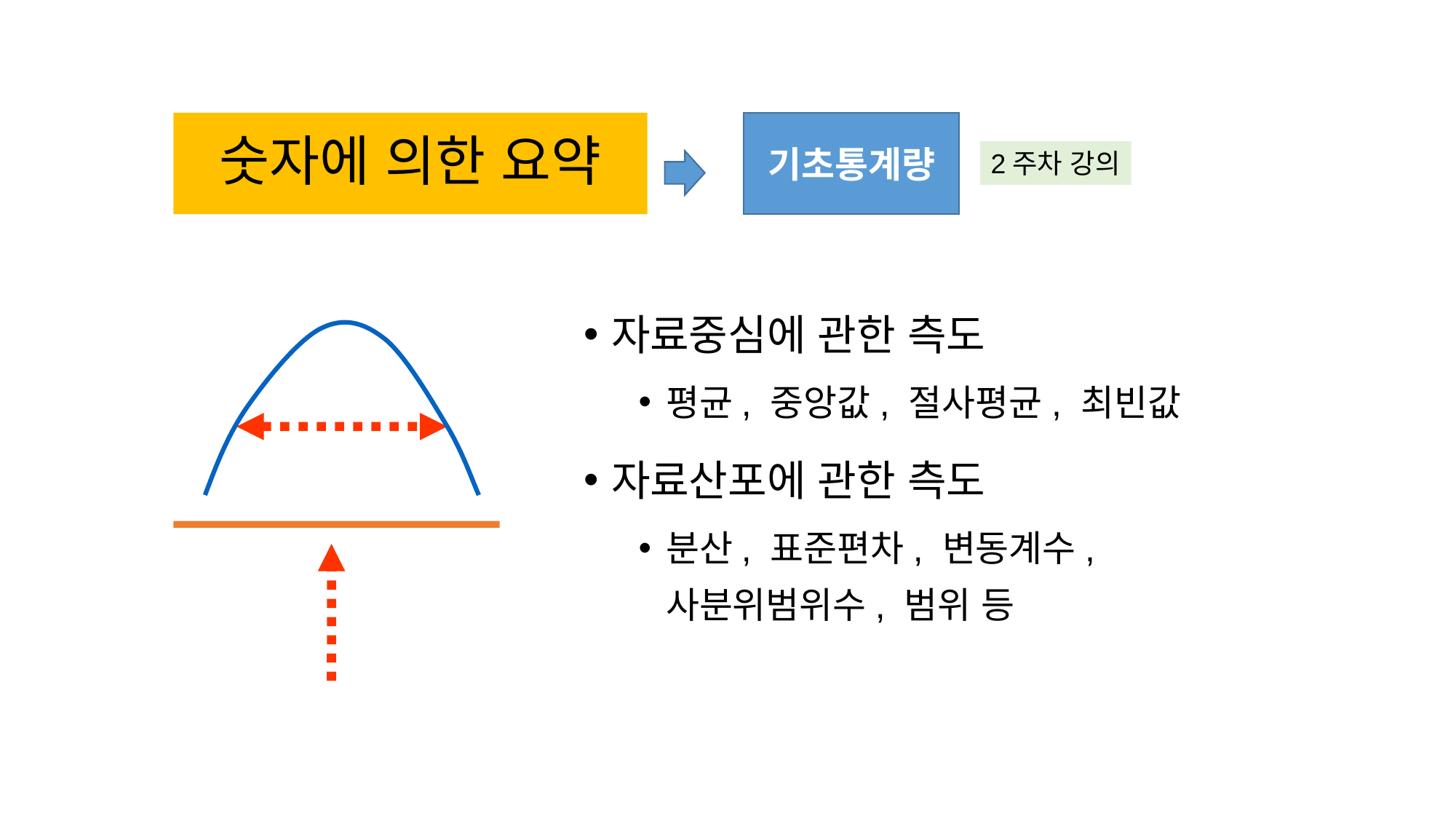

# 숫자에 의한 요약
기초통계량
2주차 강의

자료중심에 관한 측도
평균, 중앙값, 절사평균, 최빈값
자료산포에 관한 측도
분산, 표준편차, 변동계수, 사분위범위수, 범위 등